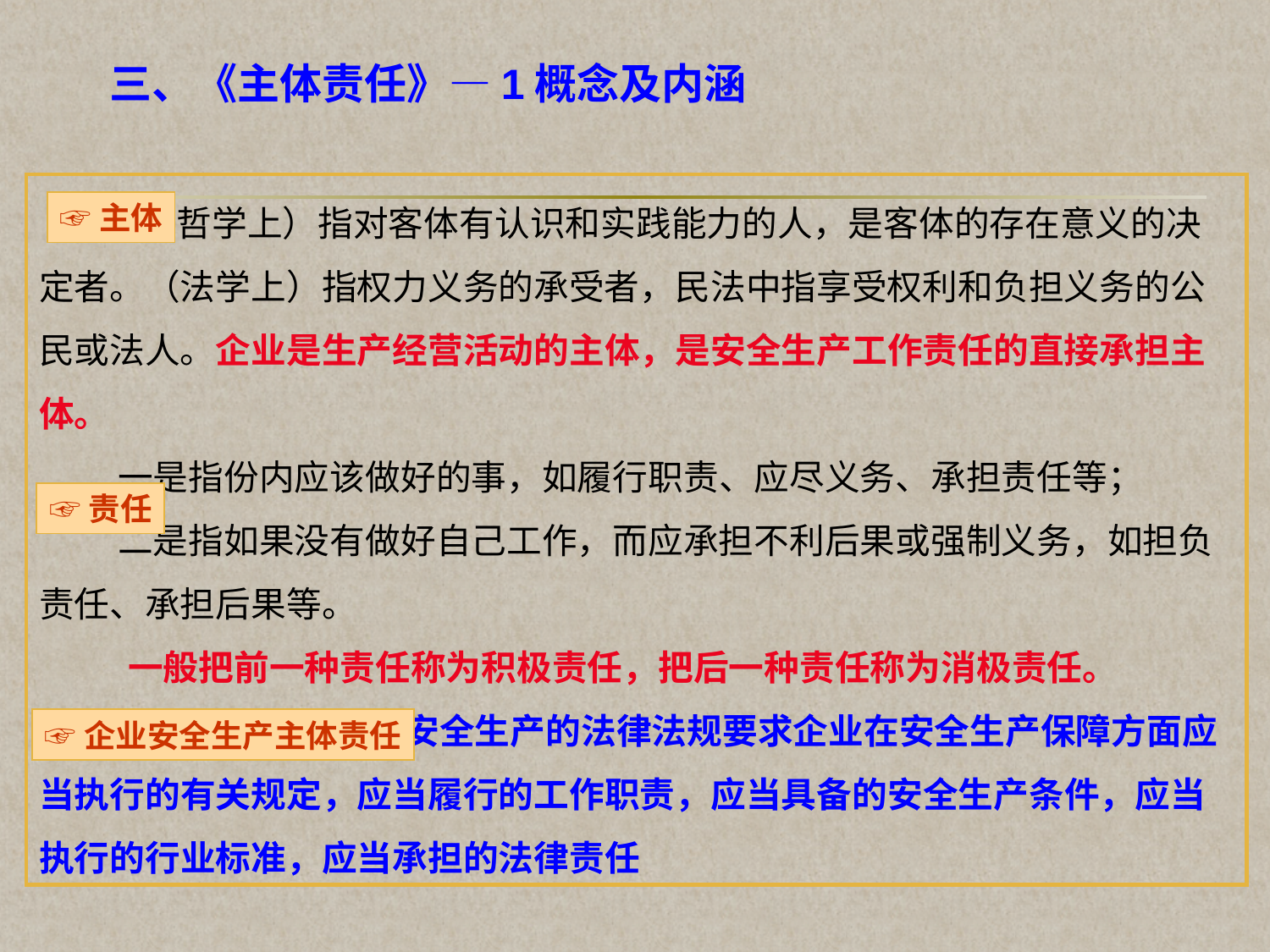

三、《主体责任》—1概念及内涵

            （哲学上）指对客体有认识和实践能力的人，是客体的存在意义的决定者。（法学上）指权力义务的承受者，民法中指享受权利和负担义务的公民或法人。企业是生产经营活动的主体，是安全生产工作责任的直接承担主体。
         一是指份内应该做好的事，如履行职责、应尽义务、承担责任等；
         二是指如果没有做好自己工作，而应承担不利后果或强制义务，如担负责任、承担后果等。
          一般把前一种责任称为积极责任，把后一种责任称为消极责任。
                       指国家有关安全生产的法律法规要求企业在安全生产保障方面应当执行的有关规定，应当履行的工作职责，应当具备的安全生产条件，应当执行的行业标准，应当承担的法律责任
☞主体

☞责任
☞企业安全生产主体责任